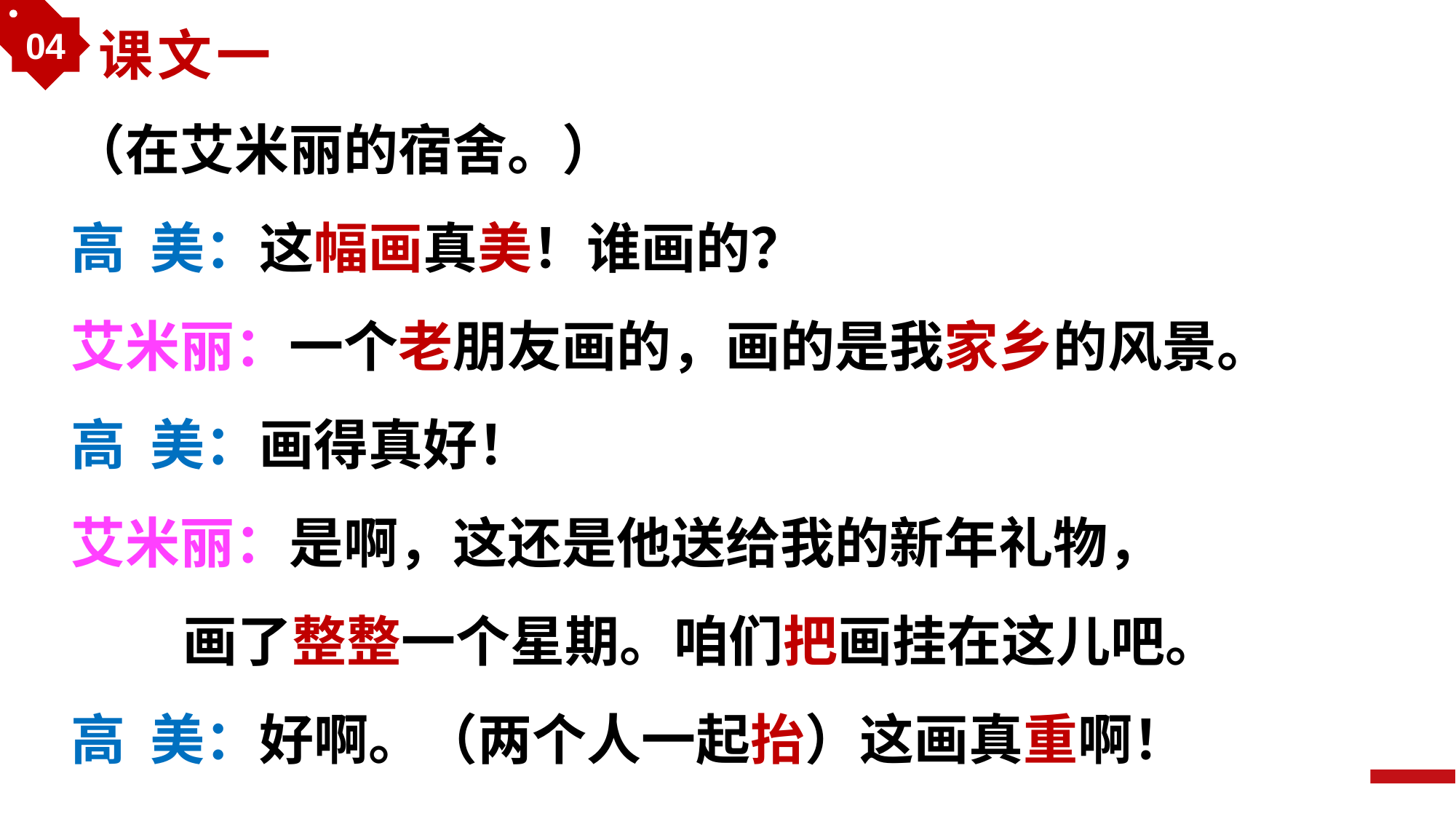

04
课文一
（在艾米丽的宿舍。）
高  美：这幅画真美！谁画的？
艾米丽：一个老朋友画的，画的是我家乡的风景。
高  美：画得真好！
艾米丽：是啊，这还是他送给我的新年礼物，
        画了整整一个星期。咱们把画挂在这儿吧。
高  美：好啊。（两个人一起抬）这画真重啊！